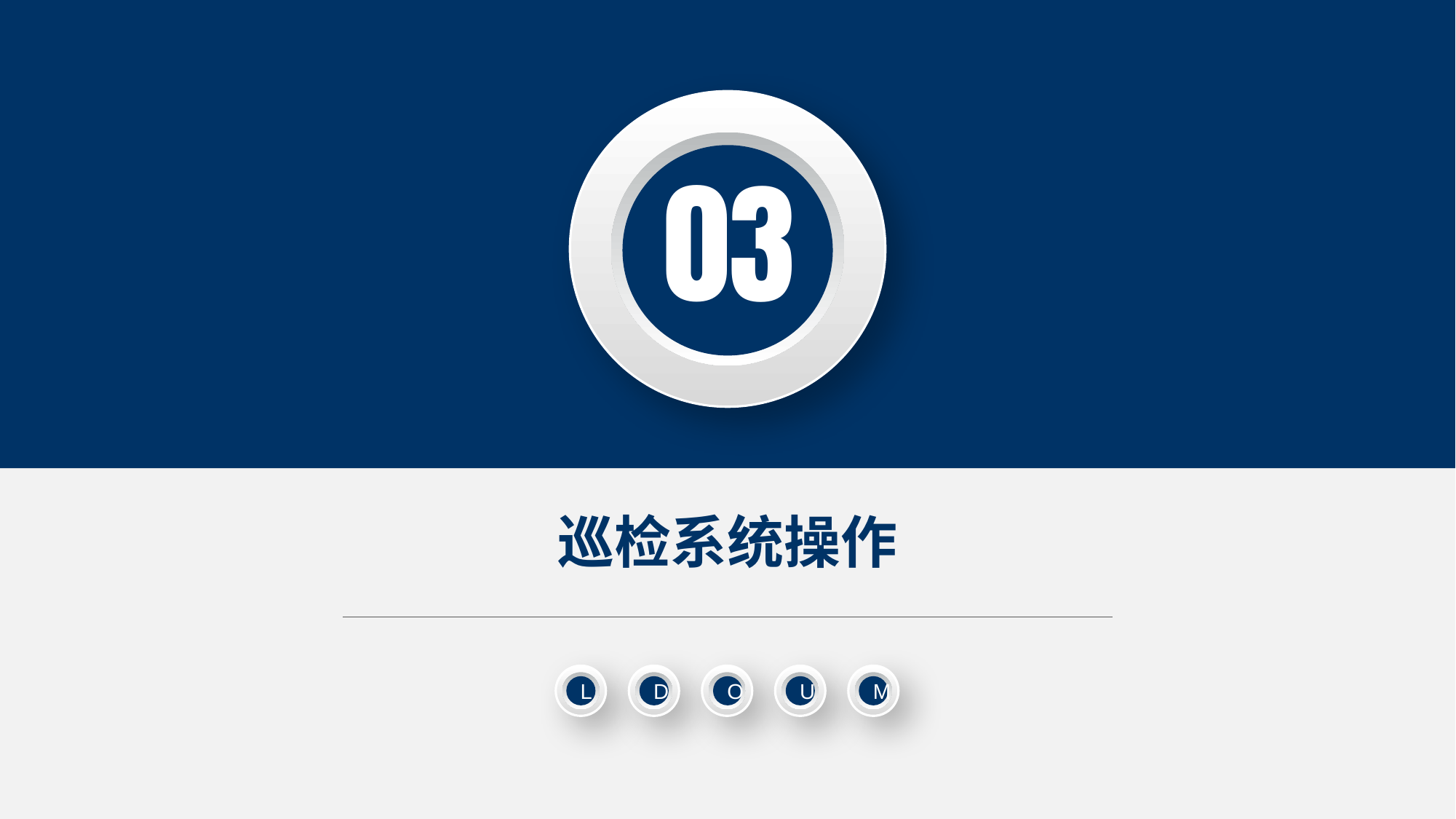

03
巡检系统操作

L

D

O

U

M